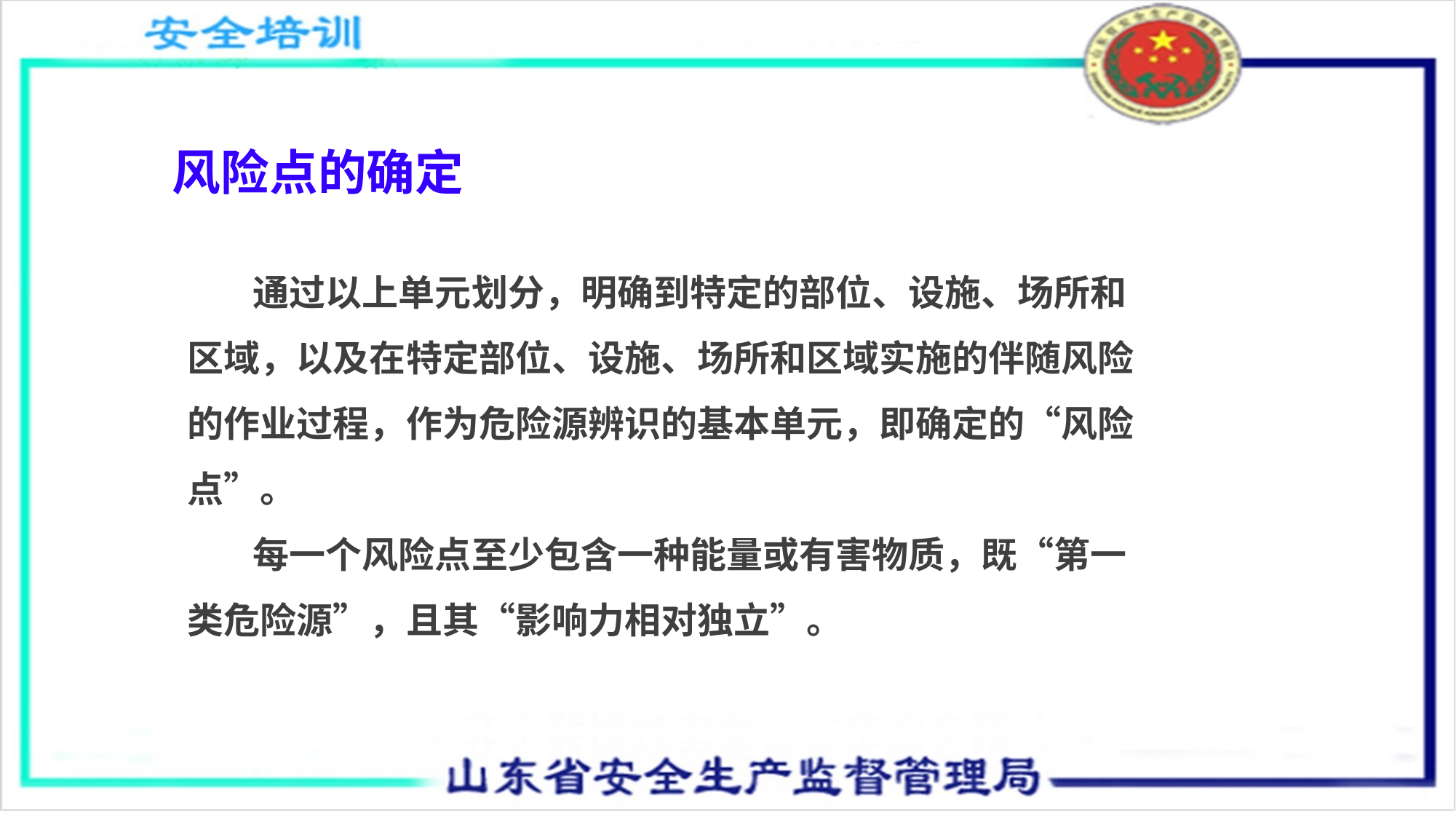

风险点的确定
   通过以上单元划分，明确到特定的部位、设施、场所和区域，以及在特定部位、设施、场所和区域实施的伴随风险的作业过程，作为危险源辨识的基本单元，即确定的“风险点”。
   每一个风险点至少包含一种能量或有害物质，既“第一类危险源”，且其“影响力相对独立”。